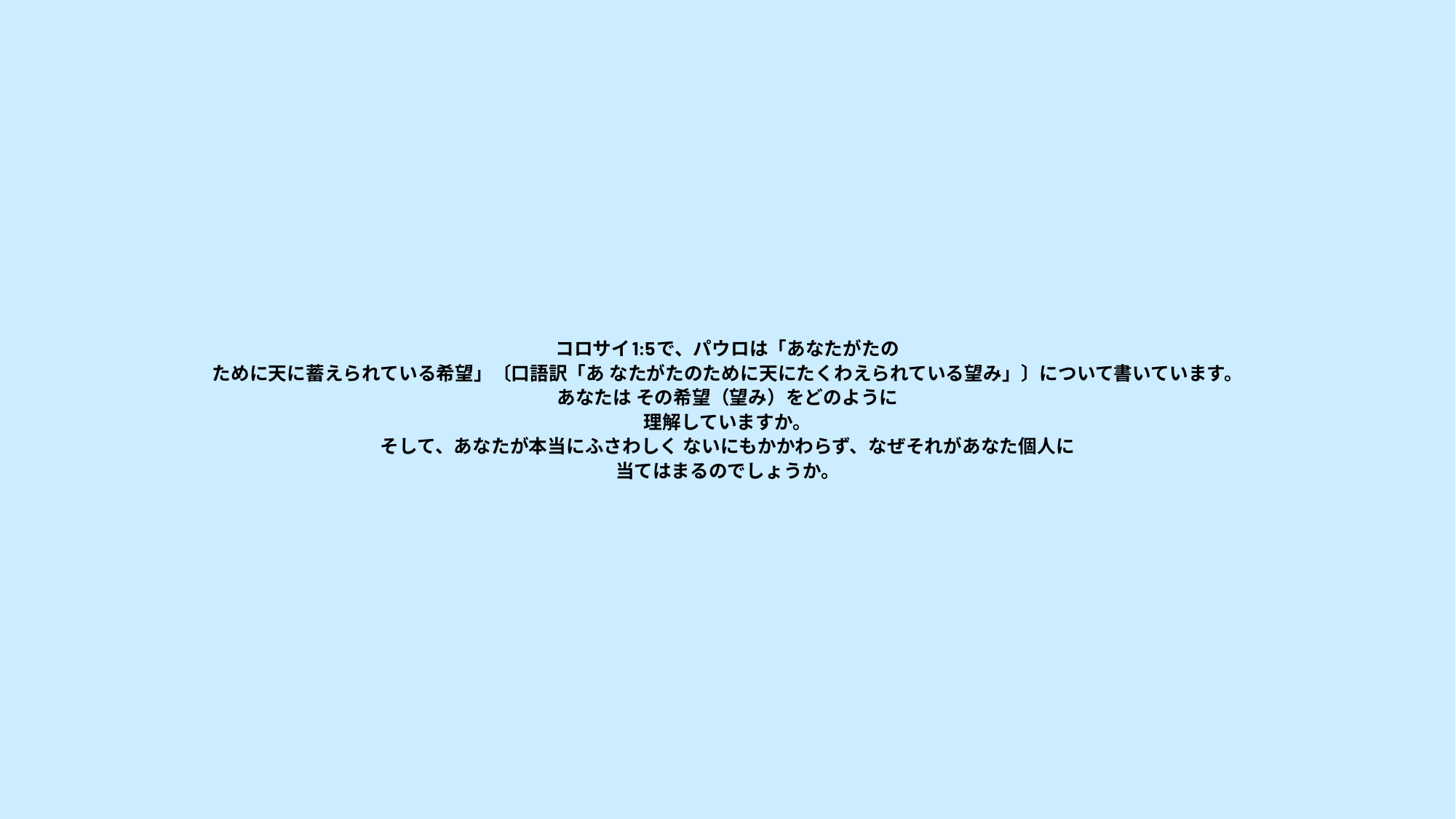

# コロサイ1:5で、パウロは「あなたがたの ために天に蓄えられている希望」〔口語訳「あ なたがたのために天にたくわえられている望み」〕について書いています。 あなたは その希望（望み）をどのように 理解していますか。 そして、あなたが本当にふさわしく ないにもかかわらず、なぜそれがあなた個人に 当てはまるのでしょうか。